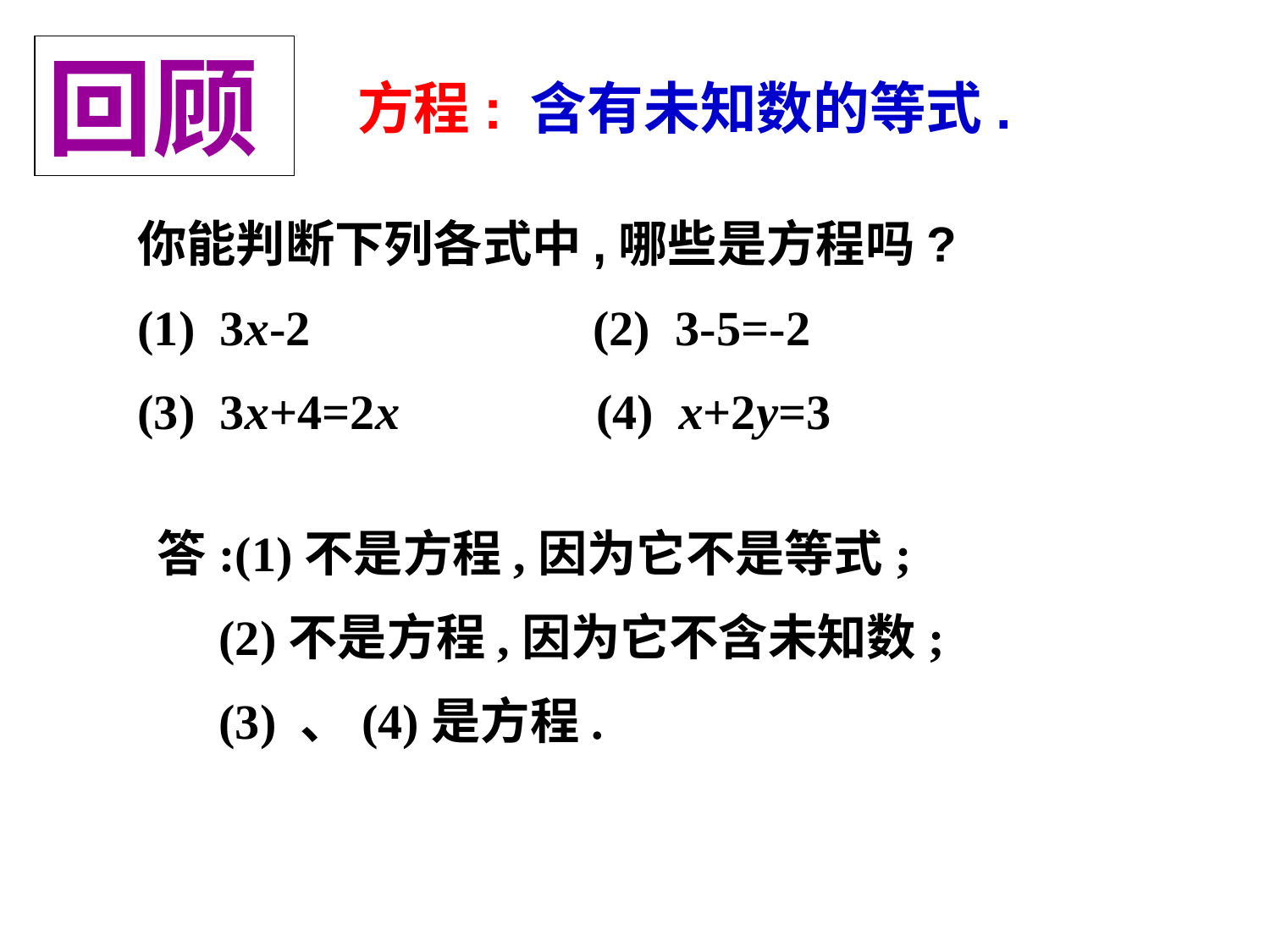

回顾
方程:
含有未知数的等式.
你能判断下列各式中,哪些是方程吗?
(1)  3x-2                       (2)  3-5=-2
(3)  3x+4=2x                (4)  x+2y=3
答:(1)不是方程,因为它不是等式;
     (2)不是方程,因为它不含未知数;
     (3) 、(4)是方程.